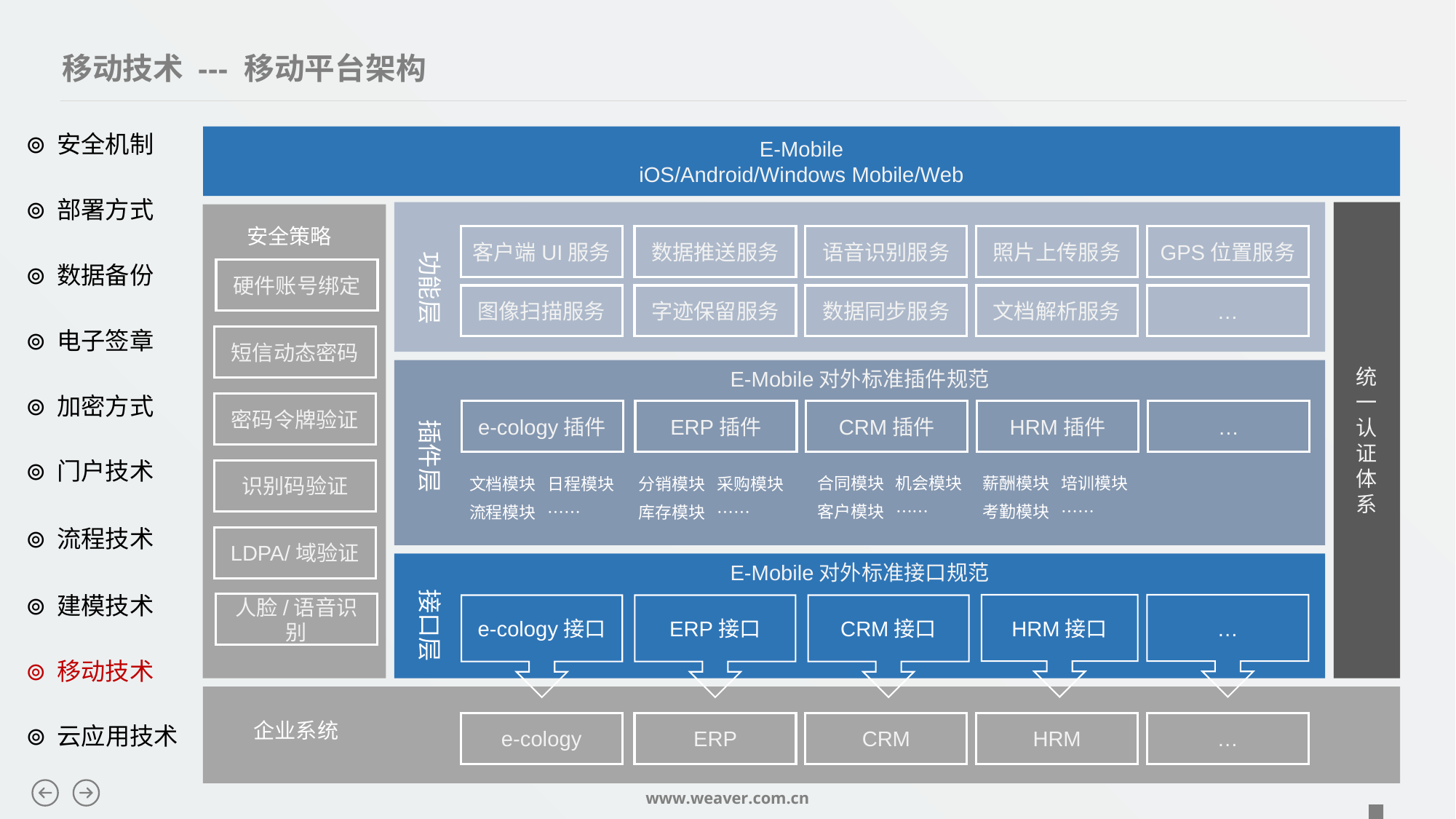

移动技术 --- 移动平台架构
⊚ 安全机制
E-Mobile
iOS/Android/Windows Mobile/Web

GPS位置服务
客户端UI服务
照片上传服务
语音识别服务
数据推送服务
功能层
…
图像扫描服务
文档解析服务
数据同步服务
字迹保留服务
统
一
认
证
体
系

安全策略
硬件账号绑定
短信动态密码
E-Mobile对外标准插件规范
密码令牌验证
…
e-cology插件
HRM插件
CRM插件
ERP插件
插件层
识别码验证
合同模块   机会模块
客户模块   ……
薪酬模块   培训模块
考勤模块   ……
文档模块   日程模块
流程模块   ……
分销模块   采购模块
库存模块   ……
LDPA/域验证
E-Mobile对外标准接口规范
接口层
人脸/语音识别
HRM接口
…
e-cology接口
ERP接口
CRM接口

企业系统
…
e-cology
HRM
CRM
ERP
⊚ 部署方式
⊚ 数据备份
⊚ 电子签章
⊚ 加密方式
⊚ 门户技术
⊚ 流程技术
⊚ 建模技术
⊚ 移动技术
⊚ 云应用技术